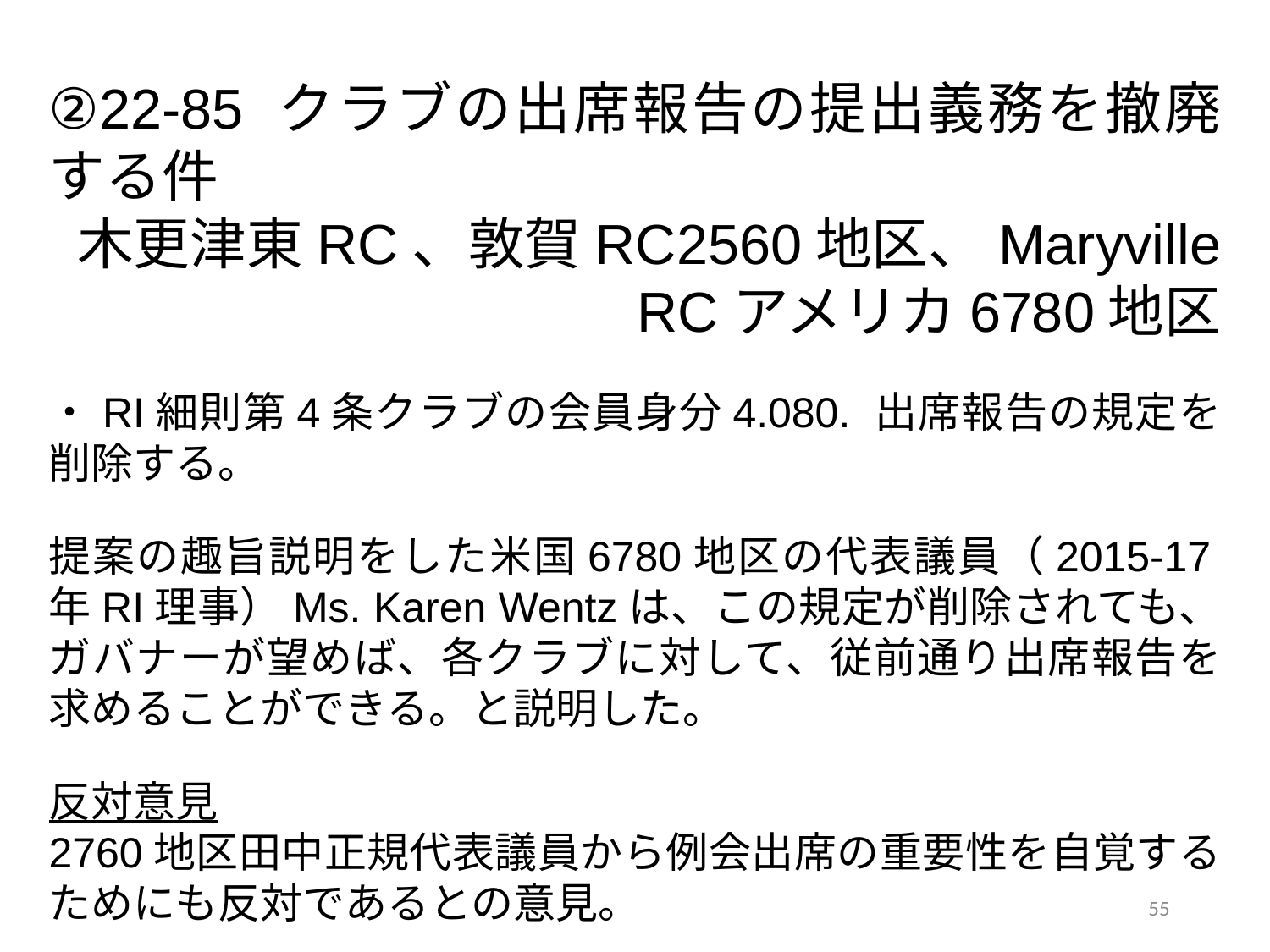

②22-85 クラブの出席報告の提出義務を撤廃する件
木更津東RC、敦賀RC2560地区、Maryville RCアメリカ6780地区

・RI細則第4条クラブの会員身分4.080. 出席報告の規定を削除する。

提案の趣旨説明をした米国6780地区の代表議員（2015-17年RI理事）Ms. Karen Wentzは、この規定が削除されても、ガバナーが望めば、各クラブに対して、従前通り出席報告を求めることができる。と説明した。

反対意見
2760地区田中正規代表議員から例会出席の重要性を自覚するためにも反対であるとの意見。
55